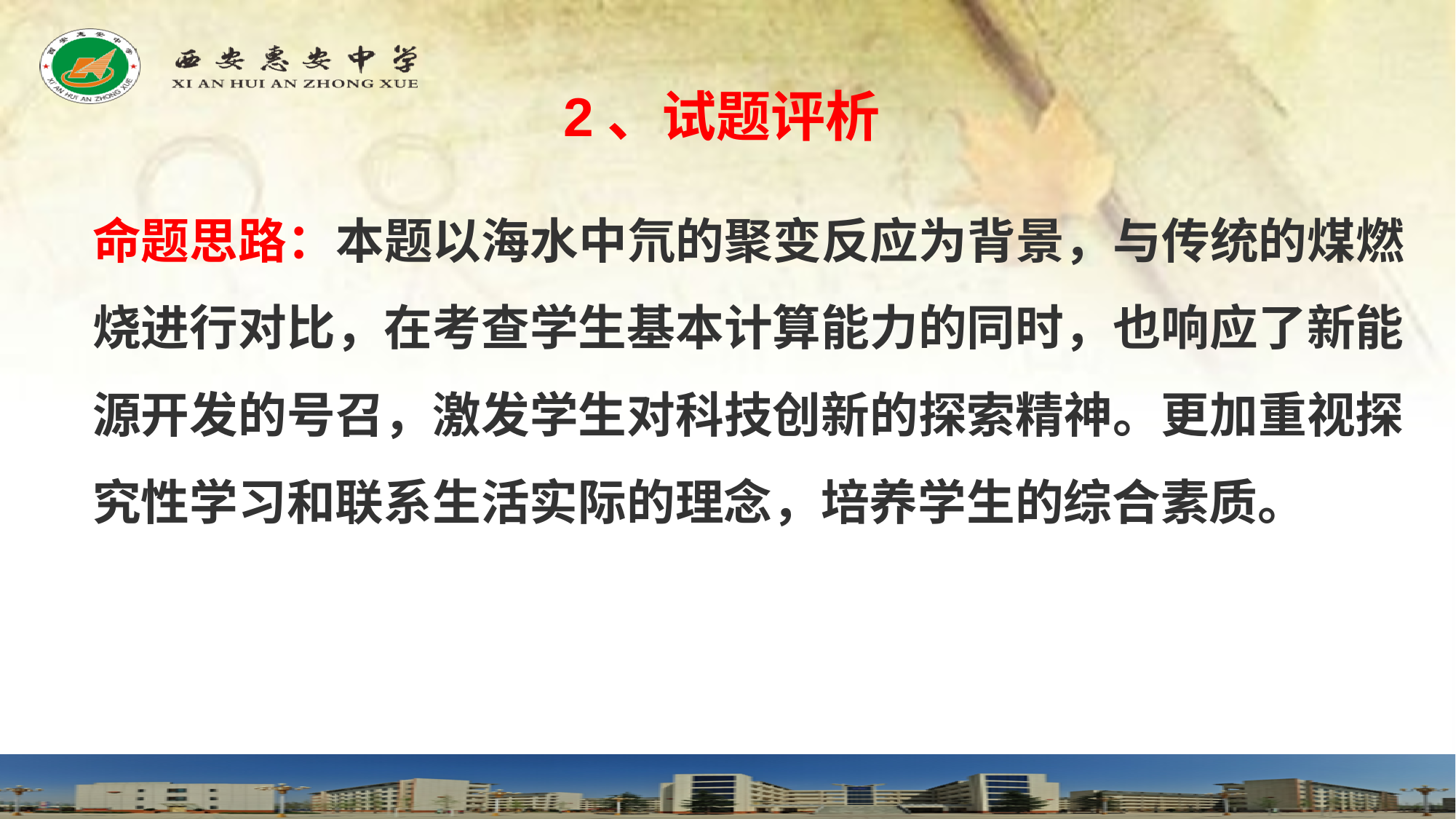

2、试题评析
命题思路：本题以海水中氘的聚变反应为背景，与传统的煤燃烧进行对比，在考查学生基本计算能力的同时，也响应了新能源开发的号召，激发学生对科技创新的探索精神。更加重视探究性学习和联系生活实际的理念，培养学生的综合素质。